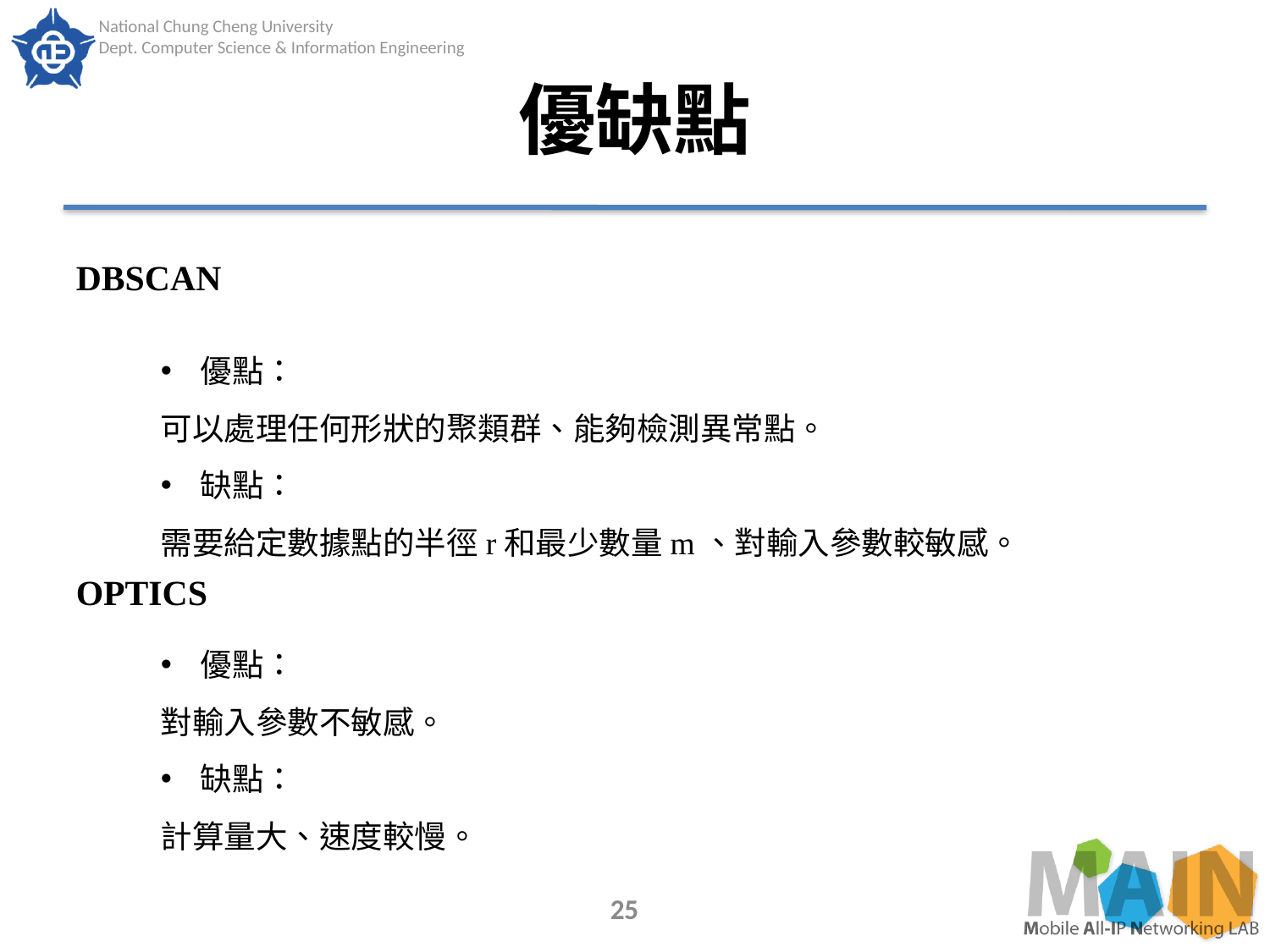

# 優缺點
DBSCAN
優點：
可以處理任何形狀的聚類群、能夠檢測異常點。
缺點：
需要給定數據點的半徑r和最少數量m、對輸入參數較敏感。
OPTICS
優點：
對輸入參數不敏感。
缺點：
計算量大、速度較慢。
25